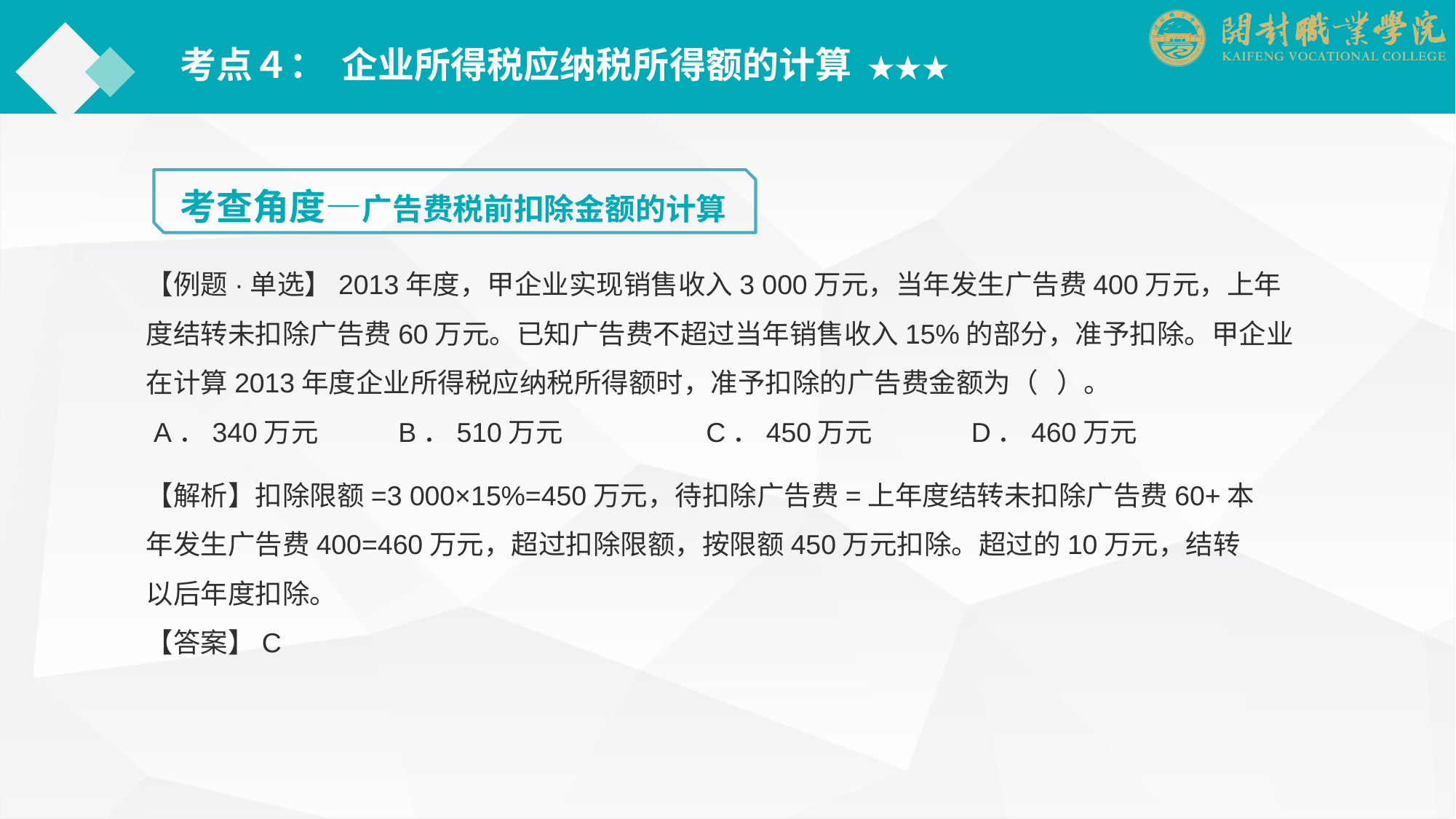

考点４：  企业所得税应纳税所得额的计算  ★★★
考查角度—广告费税前扣除金额的计算

【例题·单选】2013年度，甲企业实现销售收入3 000万元，当年发生广告费400万元，上年度结转未扣除广告费60万元。已知广告费不超过当年销售收入15%的部分，准予扣除。甲企业在计算2013年度企业所得税应纳税所得额时，准予扣除的广告费金额为（   ）。
 A．340万元	　B．510万元　　　　　C．450万元	　　D．460万元
【解析】扣除限额=3 000×15%=450万元，待扣除广告费=上年度结转未扣除广告费60+本年发生广告费400=460万元，超过扣除限额，按限额450万元扣除。超过的10万元，结转以后年度扣除。
【答案】C